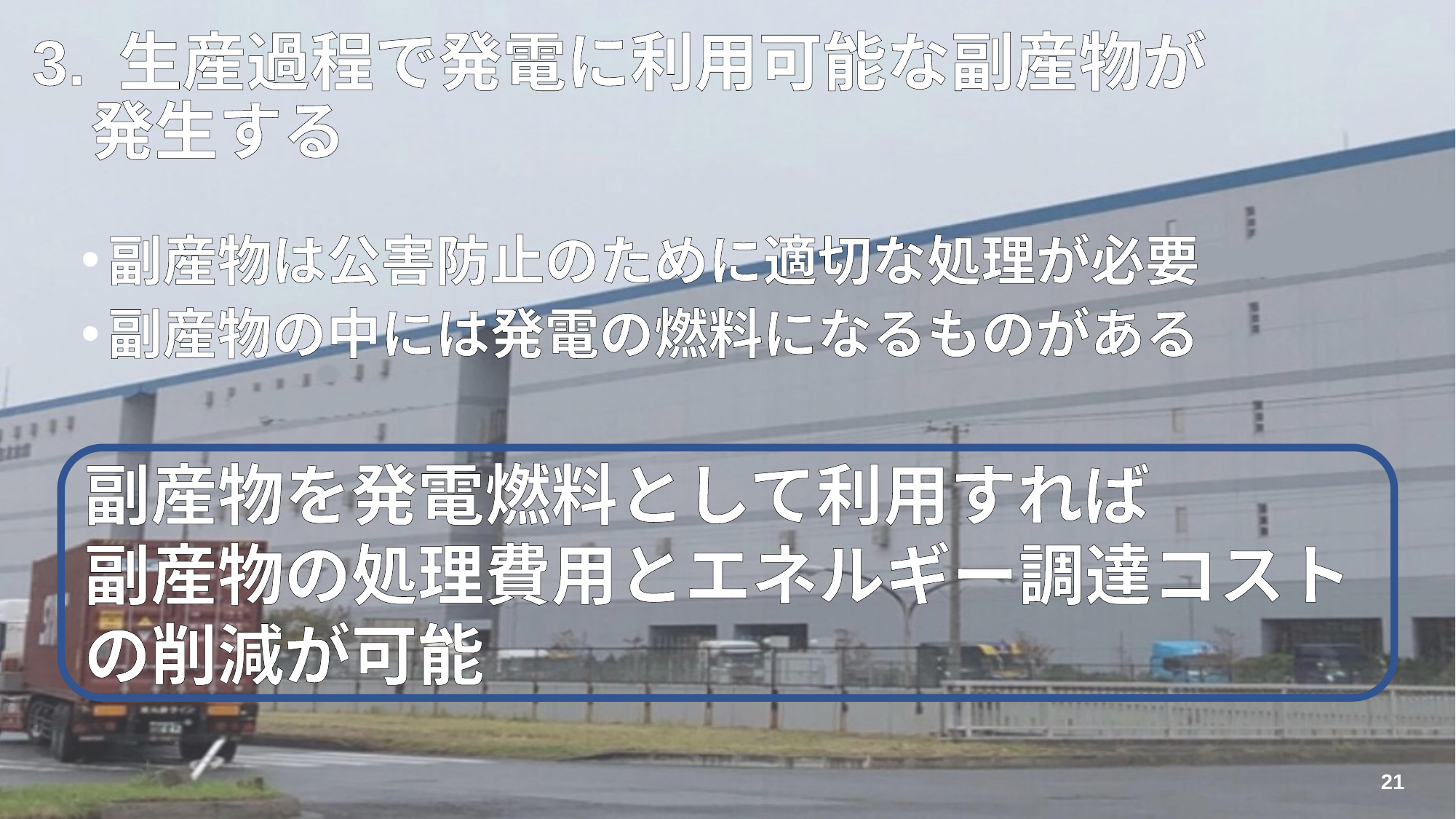

# 3. 生産過程で発電に利用可能な副産物が　　     発生する
副産物は公害防止のために適切な処理が必要
副産物の中には発電の燃料になるものがある

副産物を発電燃料として利用すれば
副産物の処理費用とエネルギー調達コストの削減が可能
21